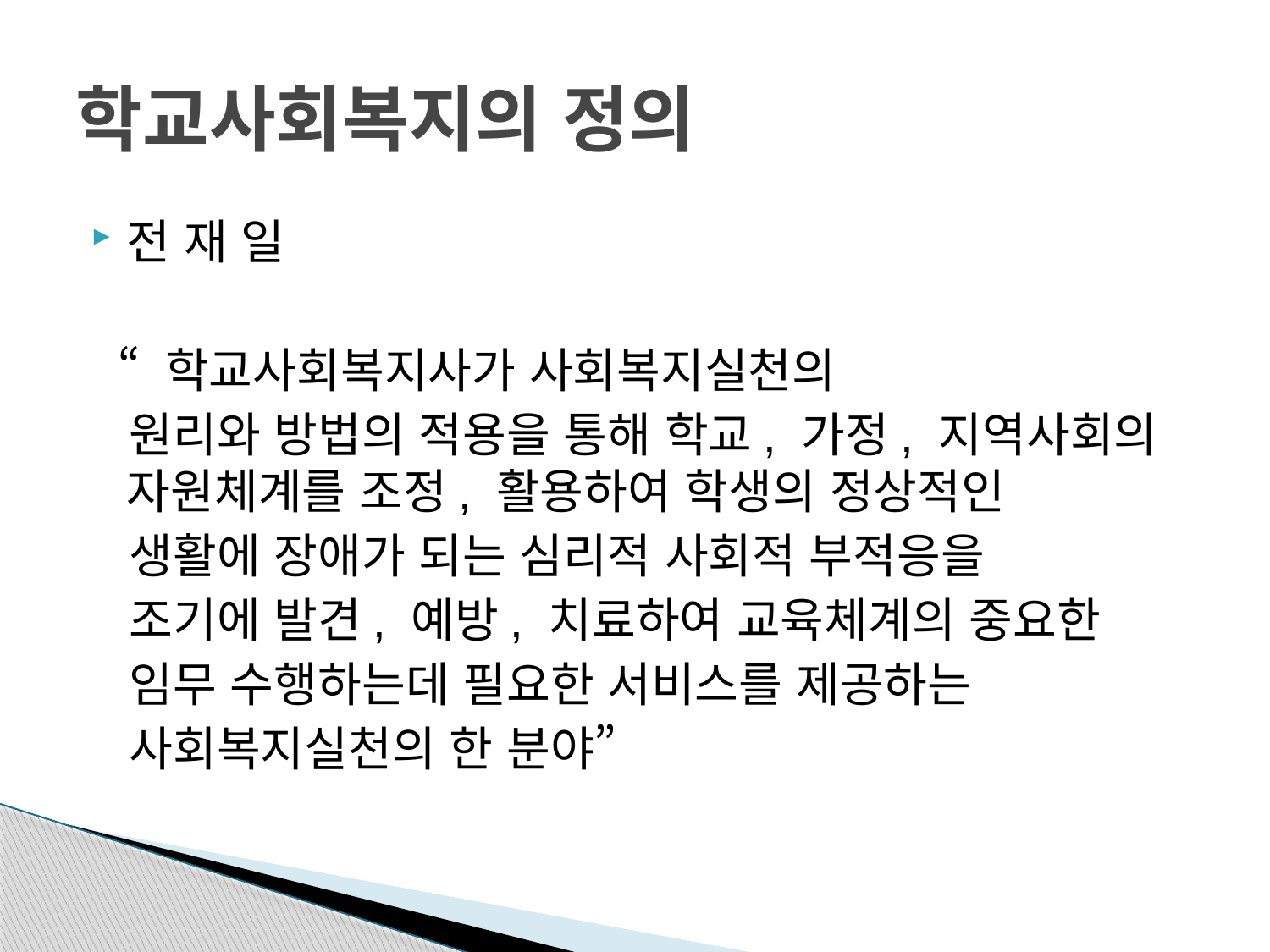

# 학교사회복지의 정의
전 재 일

  “ 학교사회복지사가 사회복지실천의
  원리와 방법의 적용을 통해 학교, 가정, 지역사회의 자원체계를 조정, 활용하여 학생의 정상적인
  생활에 장애가 되는 심리적 사회적 부적응을
  조기에 발견, 예방, 치료하여 교육체계의 중요한
  임무 수행하는데 필요한 서비스를 제공하는
  사회복지실천의 한 분야”